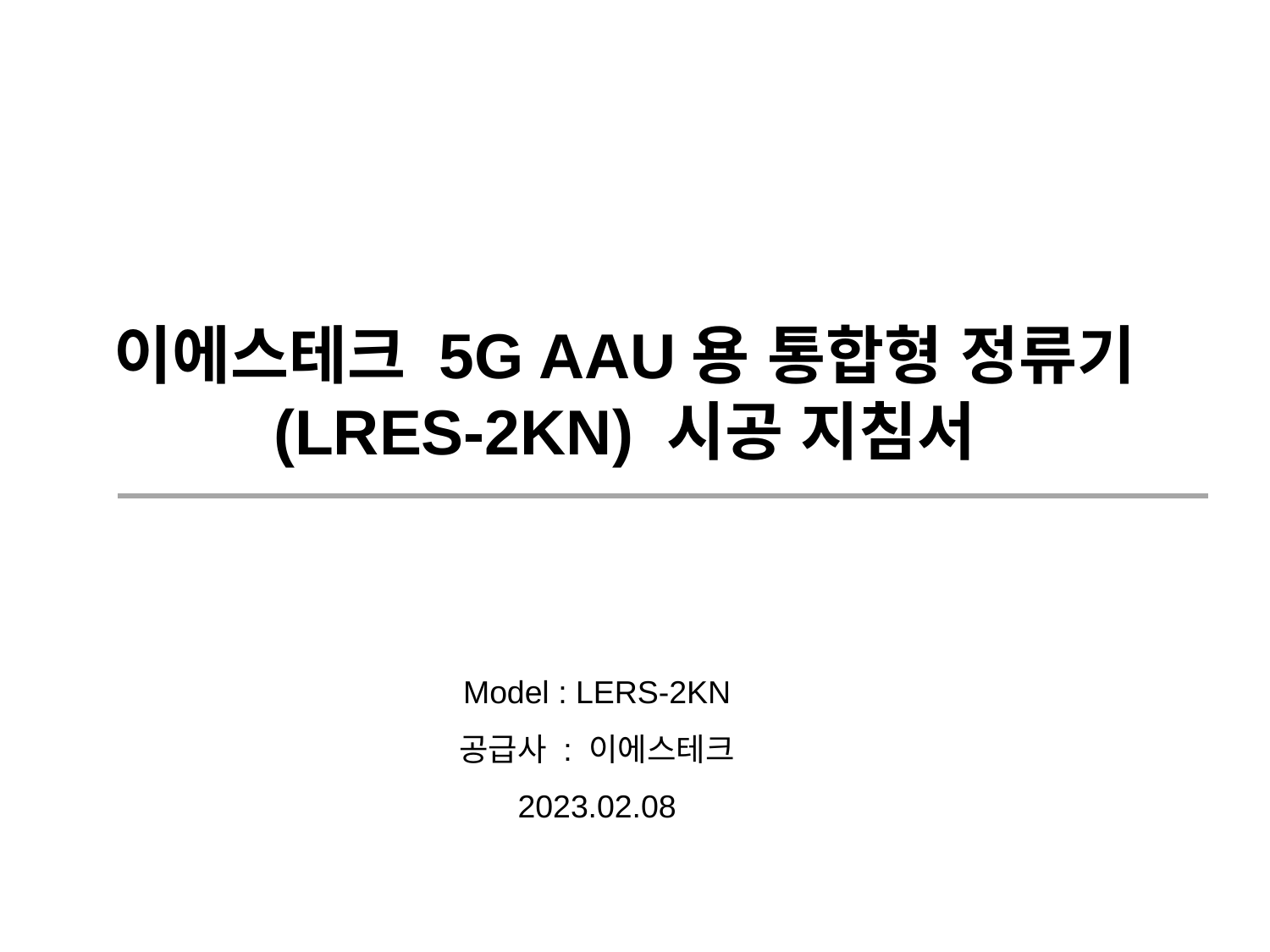

이에스테크 5G AAU용 통합형 정류기
(LRES-2KN) 시공 지침서
Model : LERS-2KN
공급사 : 이에스테크
2023.02.08